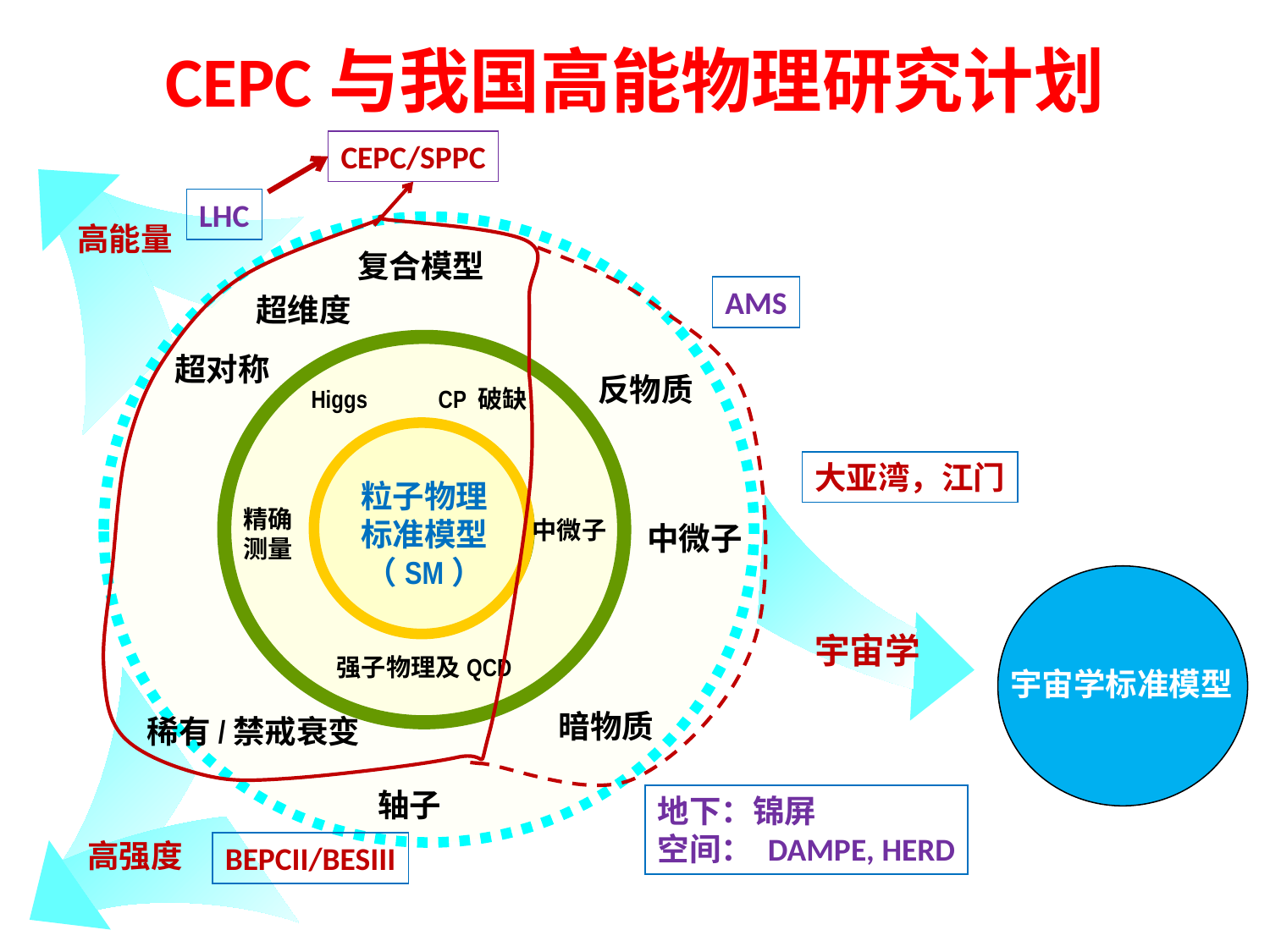

# CEPC与我国高能物理研究计划
CEPC/SPPC

高能量

复合模型
超维度

超对称
反物质
Higgs
CP 破缺

粒子物理
标准模型
（SM）
精确
测量

中微子
中微子

宇宙学标准模型
宇宙学
强子物理及QCD
暗物质

轴子
高强度
LHC

AMS
大亚湾，江门
稀有/禁戒衰变
地下：锦屏
空间： DAMPE, HERD
BEPCII/BESIII